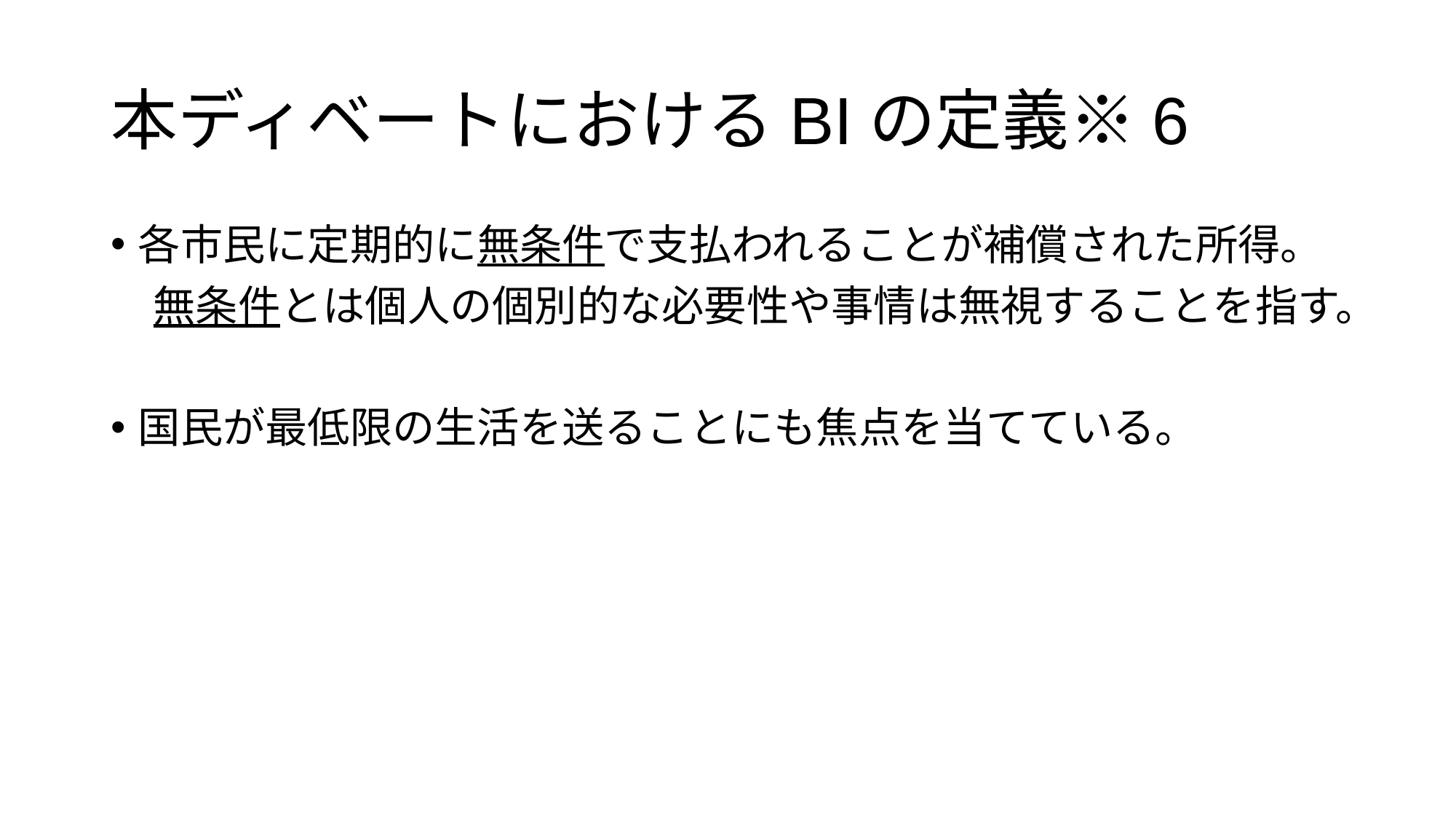

# 本ディベートにおけるBIの定義※6
各市民に定期的に無条件で支払われることが補償された所得。
　無条件とは個人の個別的な必要性や事情は無視することを指す。

国民が最低限の生活を送ることにも焦点を当てている。